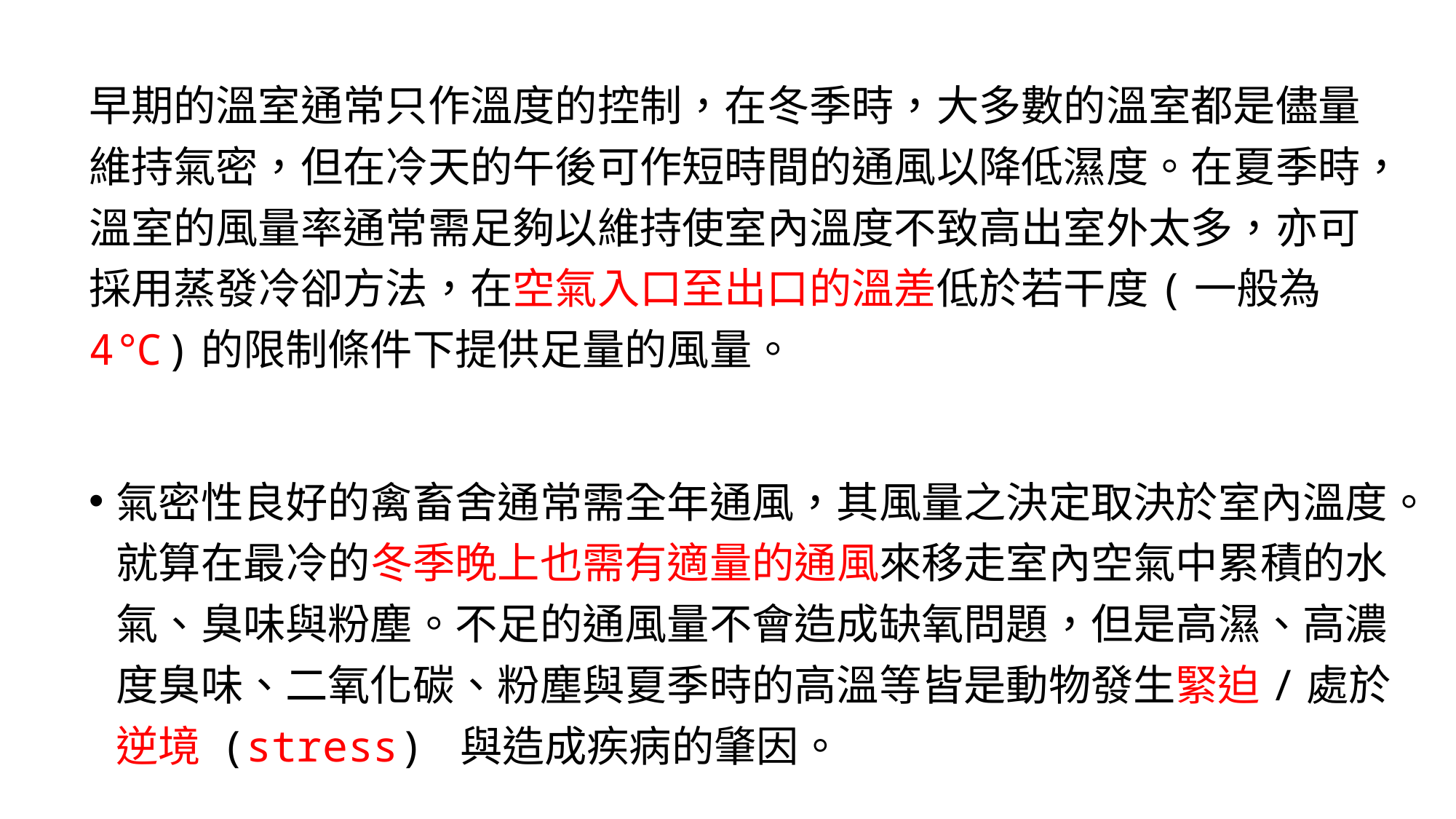

早期的溫室通常只作溫度的控制，在冬季時，大多數的溫室都是儘量維持氣密，但在冷天的午後可作短時間的通風以降低濕度。在夏季時，溫室的風量率通常需足夠以維持使室內溫度不致高出室外太多，亦可採用蒸發冷卻方法，在空氣入口至出口的溫差低於若干度(一般為 4℃)的限制條件下提供足量的風量。

氣密性良好的禽畜舍通常需全年通風，其風量之決定取決於室內溫度。就算在最冷的冬季晚上也需有適量的通風來移走室內空氣中累積的水氣、臭味與粉塵。不足的通風量不會造成缺氧問題，但是高濕、高濃度臭味、二氧化碳、粉塵與夏季時的高溫等皆是動物發生緊迫/處於逆境 (stress) 與造成疾病的肇因。